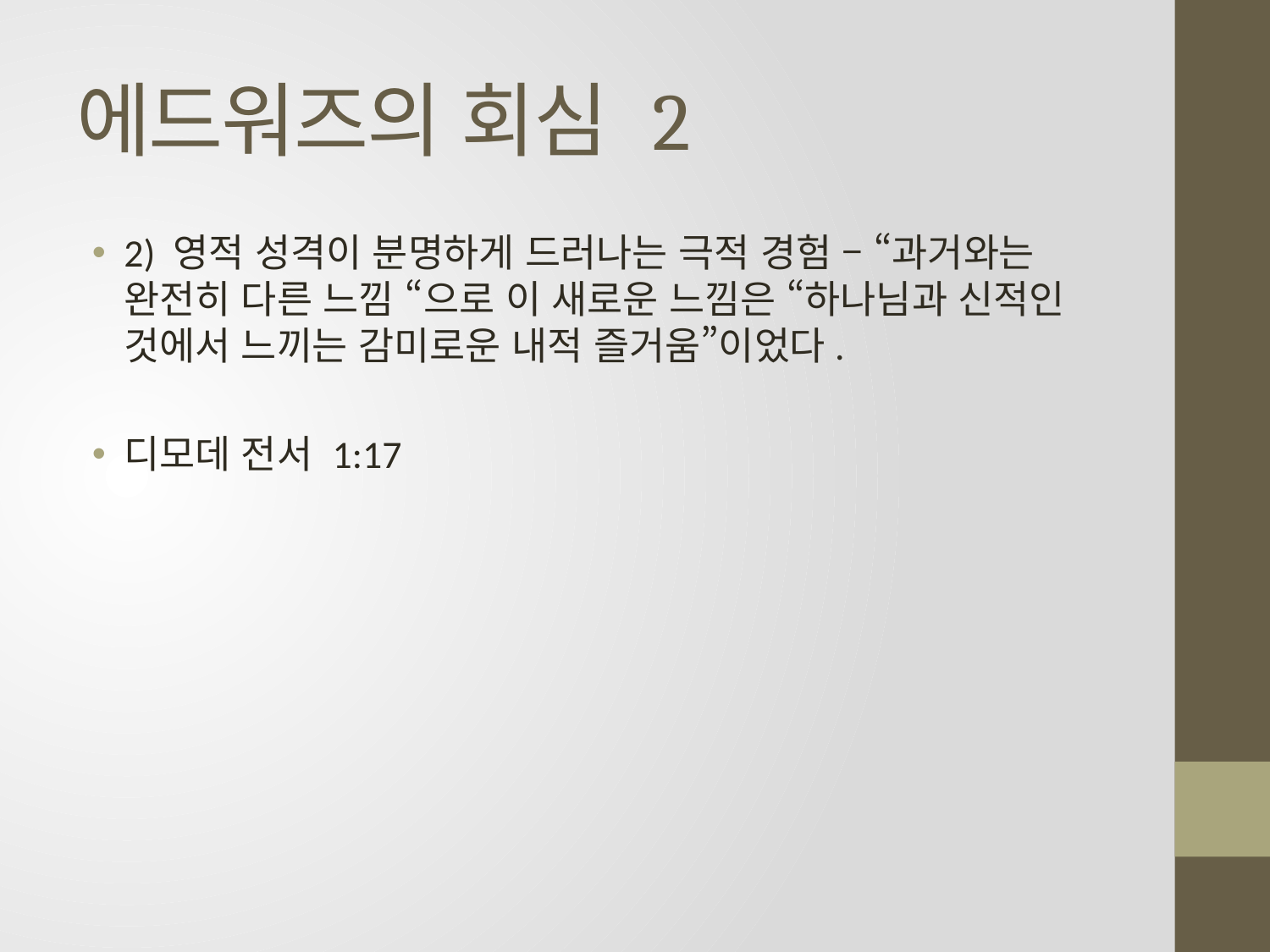

# 에드워즈의 회심 2
2) 영적 성격이 분명하게 드러나는 극적 경험 – “과거와는 완전히 다른 느낌 “으로 이 새로운 느낌은 “하나님과 신적인 것에서 느끼는 감미로운 내적 즐거움”이었다.

디모데 전서 1:17